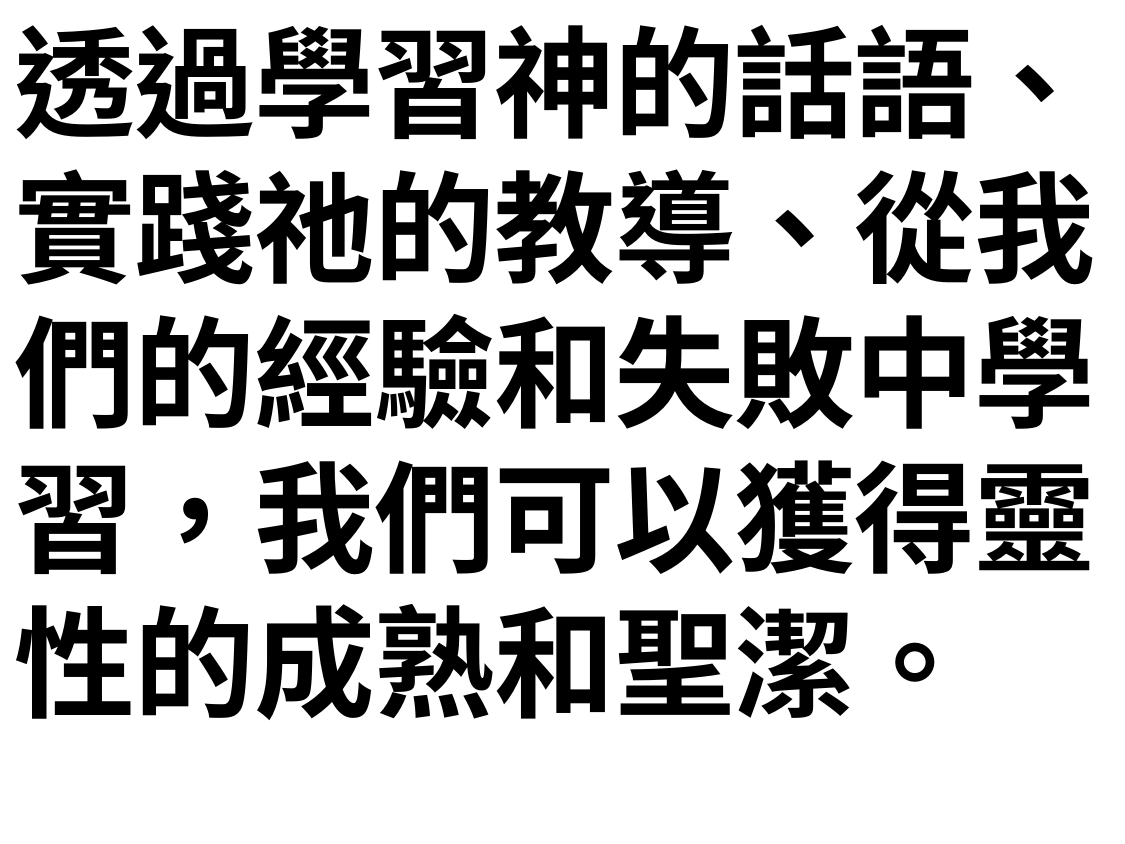

透過學習神的話語、實踐祂的教導、從我們的經驗和失敗中學習，我們可以獲得靈性的成熟和聖潔。